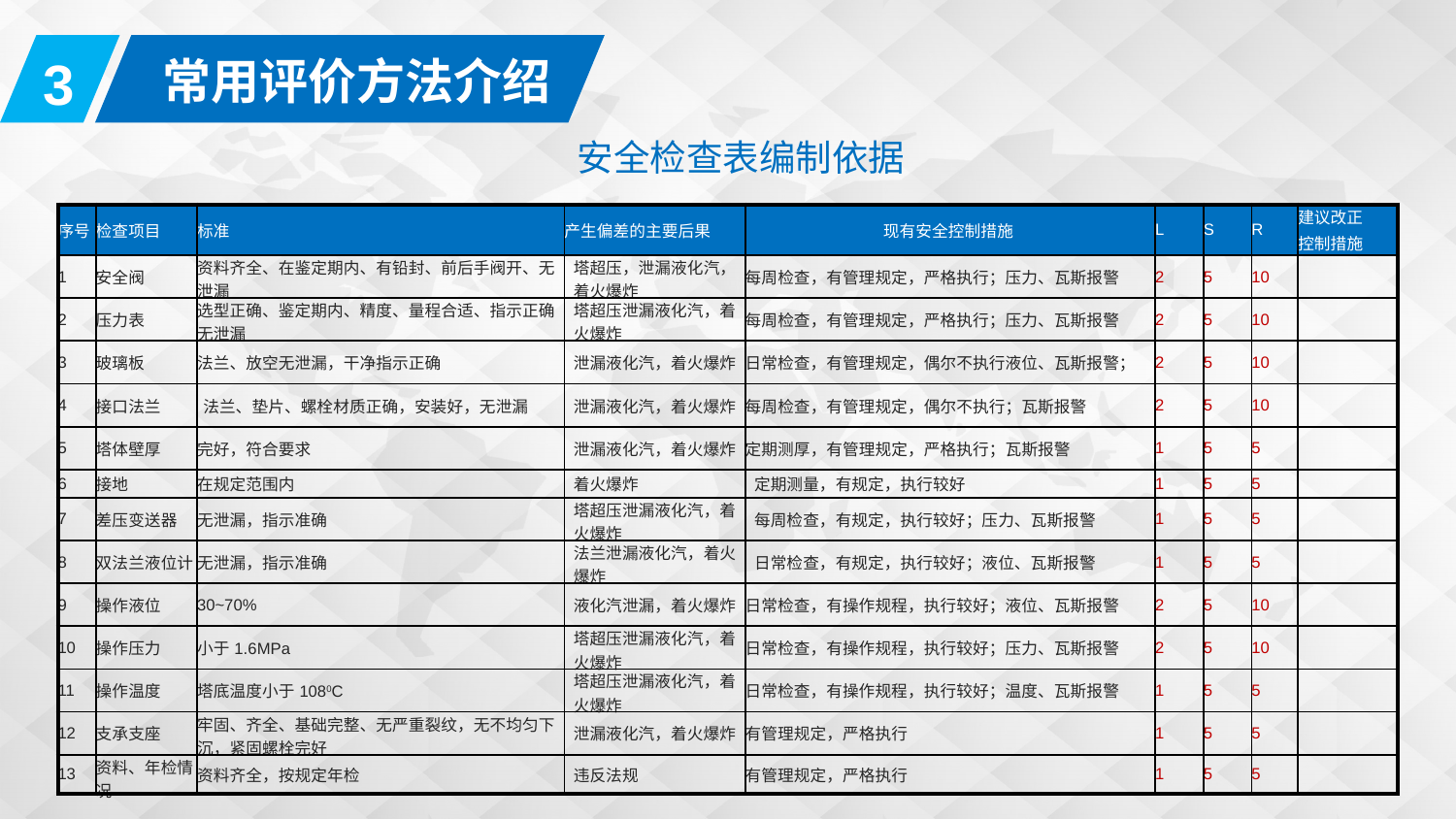

3
常用评价方法介绍
安全检查表编制依据

| 序号 | 检查项目 | 标准 | 产生偏差的主要后果 | 现有安全控制措施 | L | S | R | 建议改正 控制措施 |
| --- | --- | --- | --- | --- | --- | --- | --- | --- |
| 1 | 安全阀 | 资料齐全、在鉴定期内、有铅封、前后手阀开、无泄漏 | 塔超压，泄漏液化汽，着火爆炸 | 每周检查，有管理规定，严格执行；压力、瓦斯报警 | 2 | 5 | 10 |  |
| 2 | 压力表 | 选型正确、鉴定期内、精度、量程合适、指示正确无泄漏 | 塔超压泄漏液化汽，着火爆炸 | 每周检查，有管理规定，严格执行；压力、瓦斯报警 | 2 | 5 | 10 |  |
| 3 | 玻璃板 | 法兰、放空无泄漏，干净指示正确 | 泄漏液化汽，着火爆炸 | 日常检查，有管理规定，偶尔不执行液位、瓦斯报警； | 2 | 5 | 10 |  |
| 4 | 接口法兰 | 法兰、垫片、螺栓材质正确，安装好，无泄漏 | 泄漏液化汽，着火爆炸 | 每周检查，有管理规定，偶尔不执行；瓦斯报警 | 2 | 5 | 10 |  |
| 5 | 塔体壁厚 | 完好，符合要求 | 泄漏液化汽，着火爆炸 | 定期测厚，有管理规定，严格执行；瓦斯报警 | 1 | 5 | 5 |  |
| 6 | 接地 | 在规定范围内 | 着火爆炸 | 定期测量，有规定，执行较好 | 1 | 5 | 5 |  |
| 7 | 差压变送器 | 无泄漏，指示准确 | 塔超压泄漏液化汽，着火爆炸 | 每周检查，有规定，执行较好；压力、瓦斯报警 | 1 | 5 | 5 |  |
| 8 | 双法兰液位计 | 无泄漏，指示准确 | 法兰泄漏液化汽，着火爆炸 | 日常检查，有规定，执行较好；液位、瓦斯报警 | 1 | 5 | 5 |  |
| 9 | 操作液位 | 30~70% | 液化汽泄漏，着火爆炸 | 日常检查，有操作规程，执行较好；液位、瓦斯报警 | 2 | 5 | 10 |  |
| 10 | 操作压力 | 小于1.6MPa | 塔超压泄漏液化汽，着火爆炸 | 日常检查，有操作规程，执行较好；压力、瓦斯报警 | 2 | 5 | 10 |  |
| 11 | 操作温度 | 塔底温度小于1080C | 塔超压泄漏液化汽，着火爆炸 | 日常检查，有操作规程，执行较好；温度、瓦斯报警 | 1 | 5 | 5 |  |
| 12 | 支承支座 | 牢固、齐全、基础完整、无严重裂纹，无不均匀下沉，紧固螺栓完好 | 泄漏液化汽，着火爆炸 | 有管理规定，严格执行 | 1 | 5 | 5 |  |
| 13 | 资料、年检情况 | 资料齐全，按规定年检 | 违反法规 | 有管理规定，严格执行 | 1 | 5 | 5 |  |